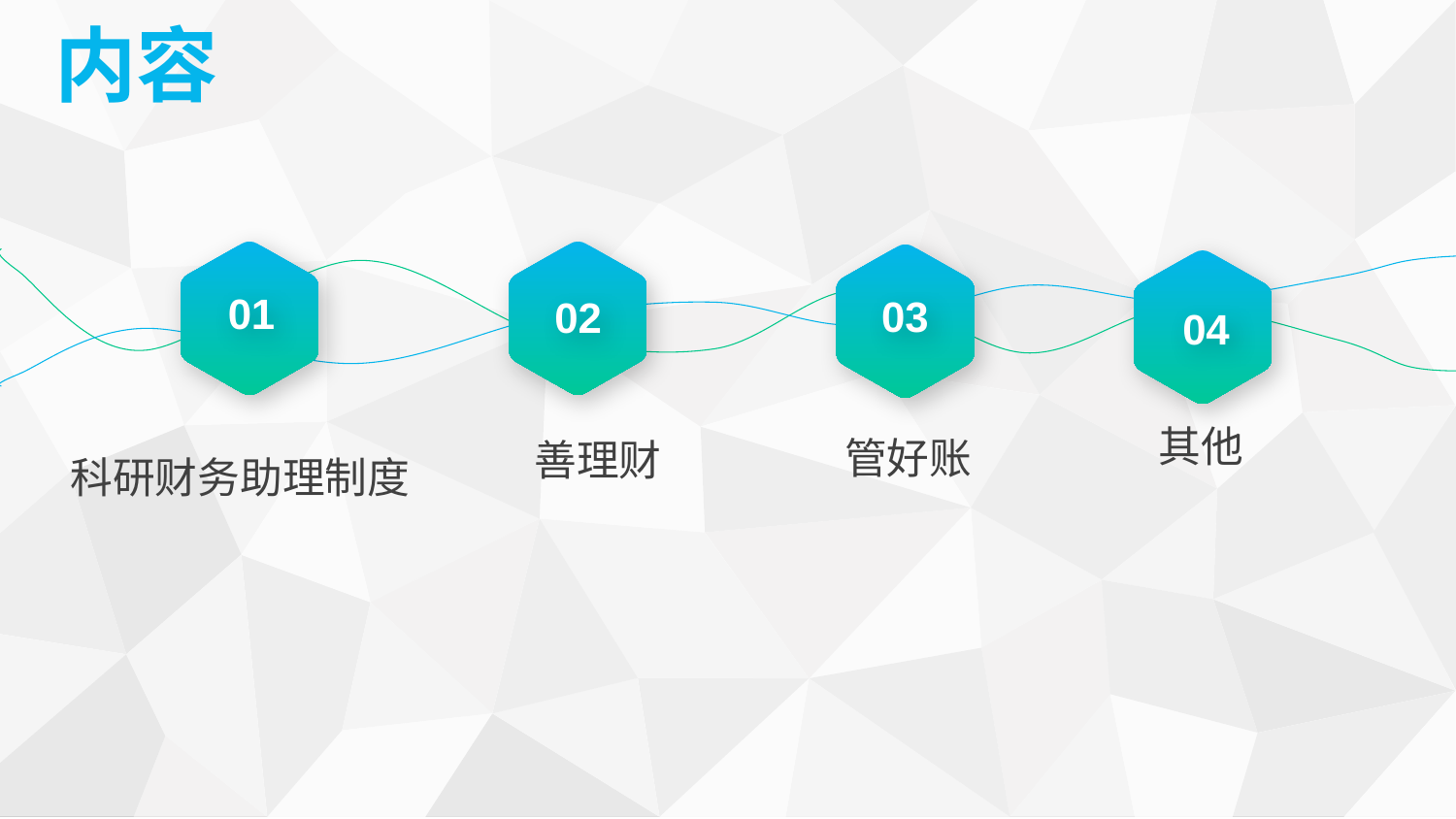

内容

01

02

03

04

其他
管好账
善理财
科研财务助理制度